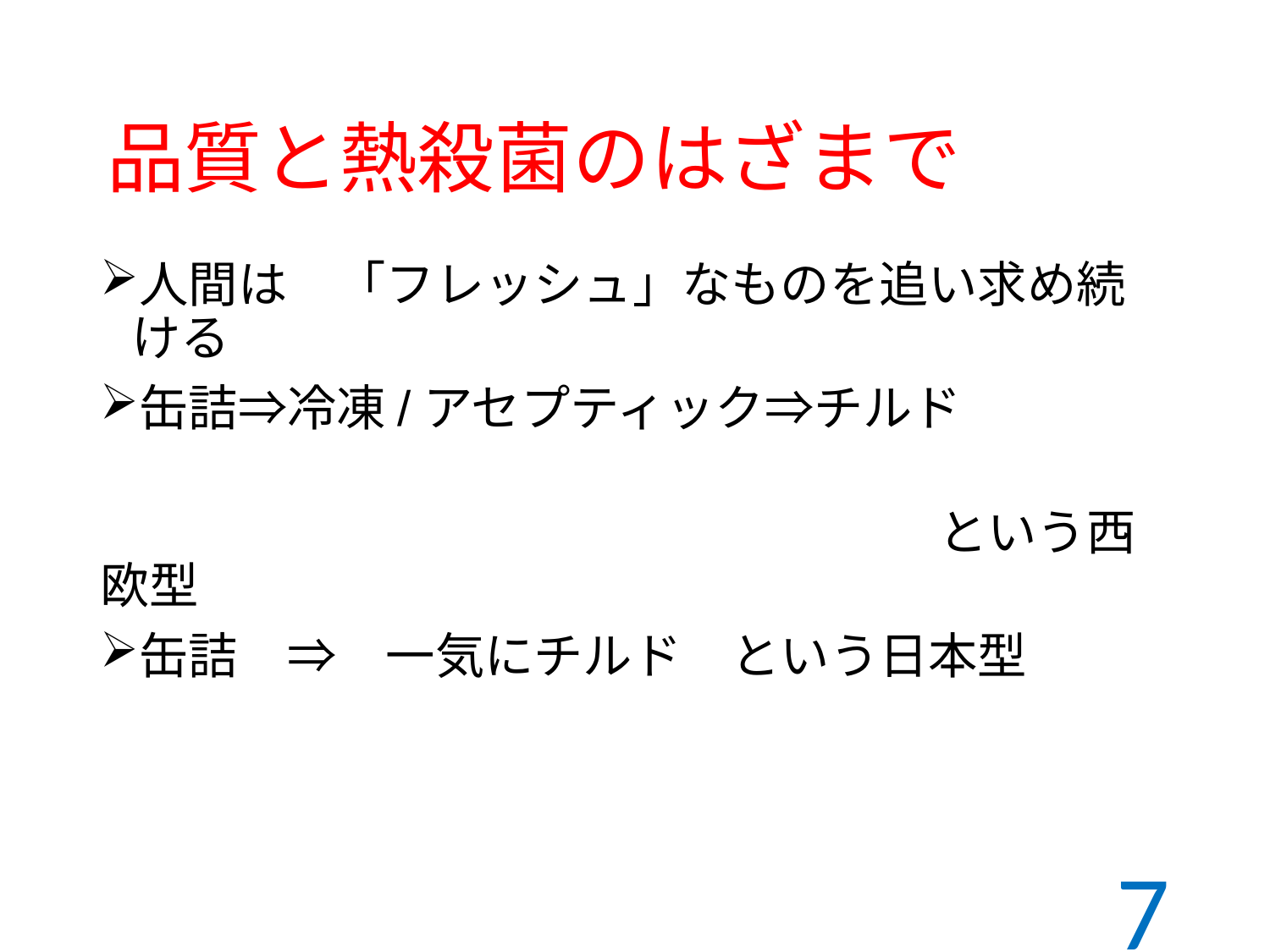

# 品質と熱殺菌のはざまで
人間は　「フレッシュ」なものを追い求め続ける
缶詰⇒冷凍/アセプティック⇒チルド
　　　　　　　　　　　　　　　　　という西欧型
缶詰　⇒　一気にチルド　という日本型

7